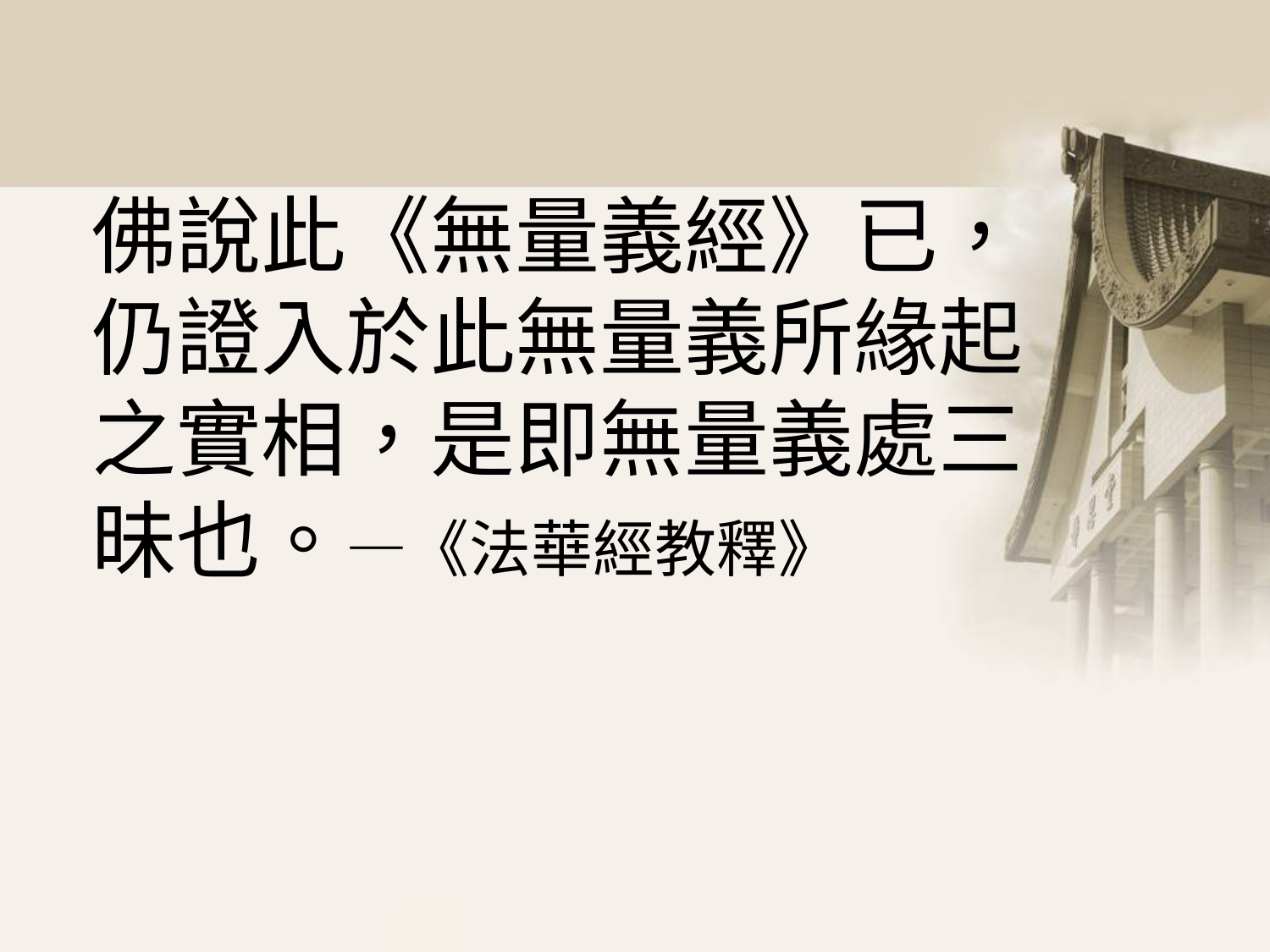

佛說此《無量義經》已，仍證入於此無量義所緣起之實相，是即無量義處三昧也。—《法華經教釋》